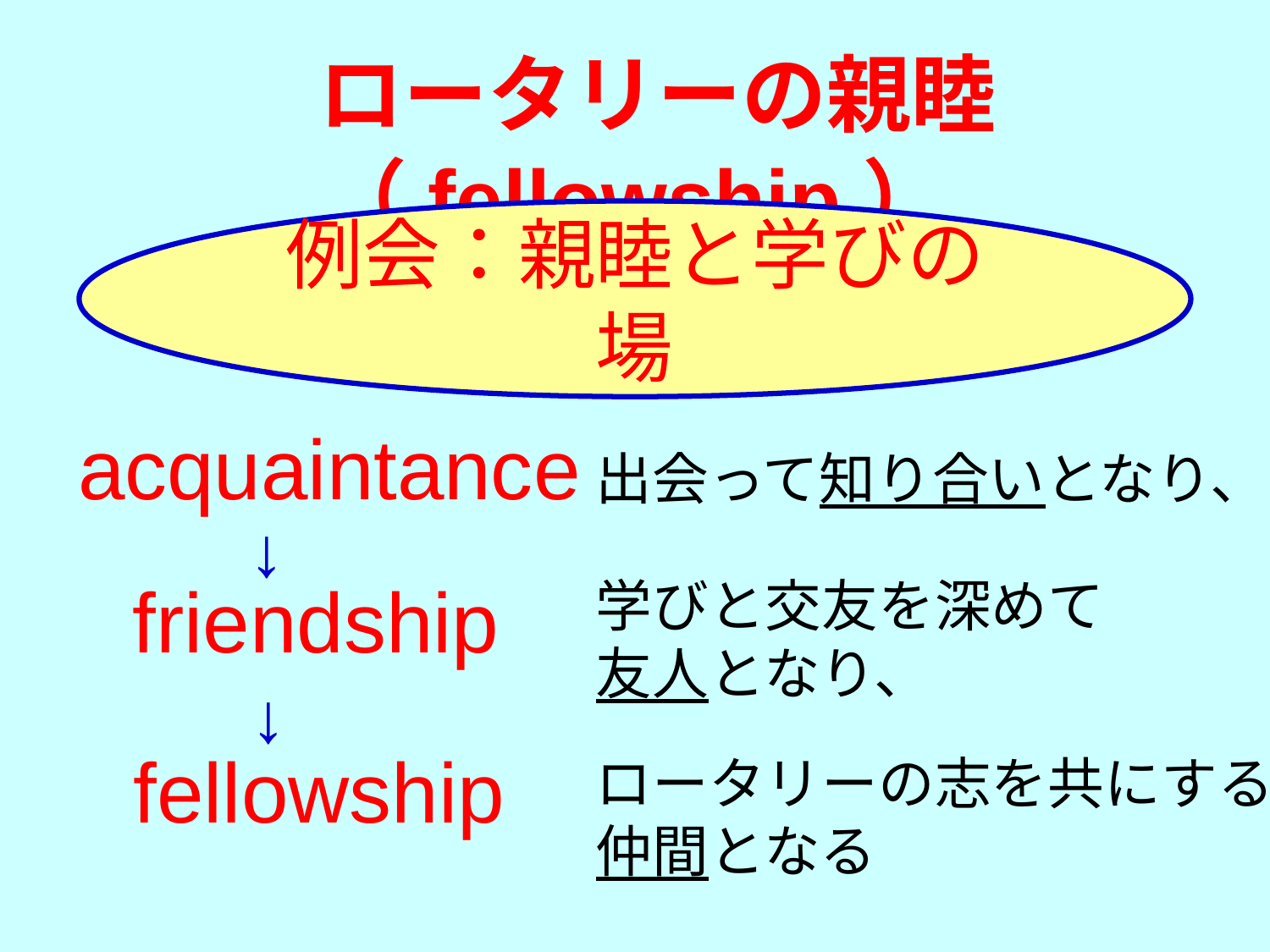

ロータリーの親睦（fellowship）
例会：親睦と学びの場
  acquaintance
 出会って知り合いとなり、

 学びと交友を深めて
 友人となり、

 ロータリーの志を共にする
 仲間となる
↓
  friendship
↓
  fellowship